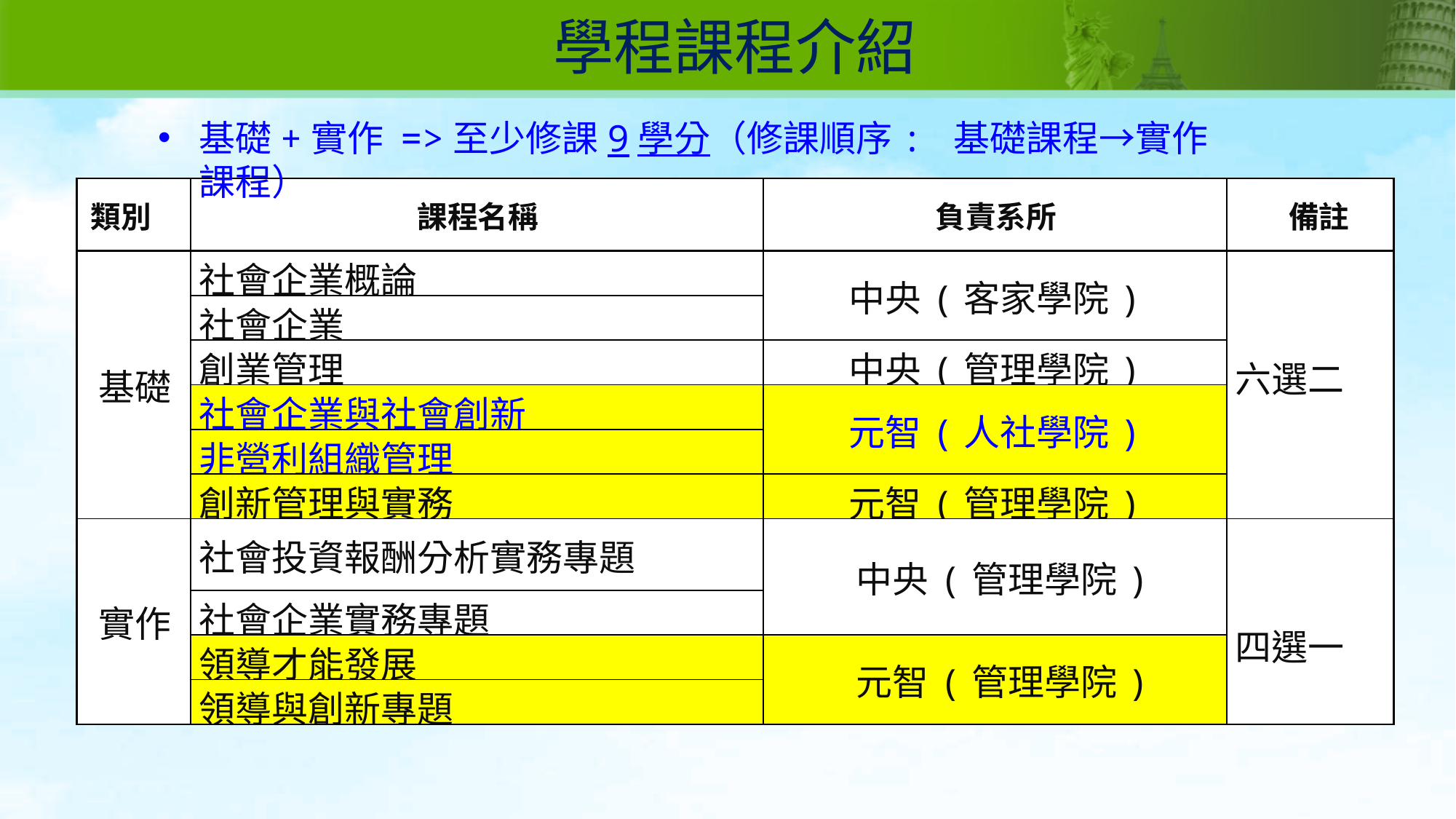

學程課程介紹
基礎+實作 =>至少修課9學分（修課順序: 基礎課程→實作課程）
| 類別 | 課程名稱 | 負責系所 | 備註 |
| --- | --- | --- | --- |
| 基礎 | 社會企業概論 | 中央(客家學院) | 六選二 |
|  | 社會企業 |  |  |
|  | 創業管理 | 中央(管理學院) |  |
|  | 社會企業與社會創新 | 元智(人社學院) |  |
|  | 非營利組織管理 |  |  |
|  | 創新管理與實務 | 元智(管理學院) |  |
| 實作 | 社會投資報酬分析實務專題 | 中央(管理學院) | 四選一 |
|  | 社會企業實務專題 |  |  |
|  | 領導才能發展 | 元智(管理學院) |  |
|  | 領導與創新專題 |  |  |